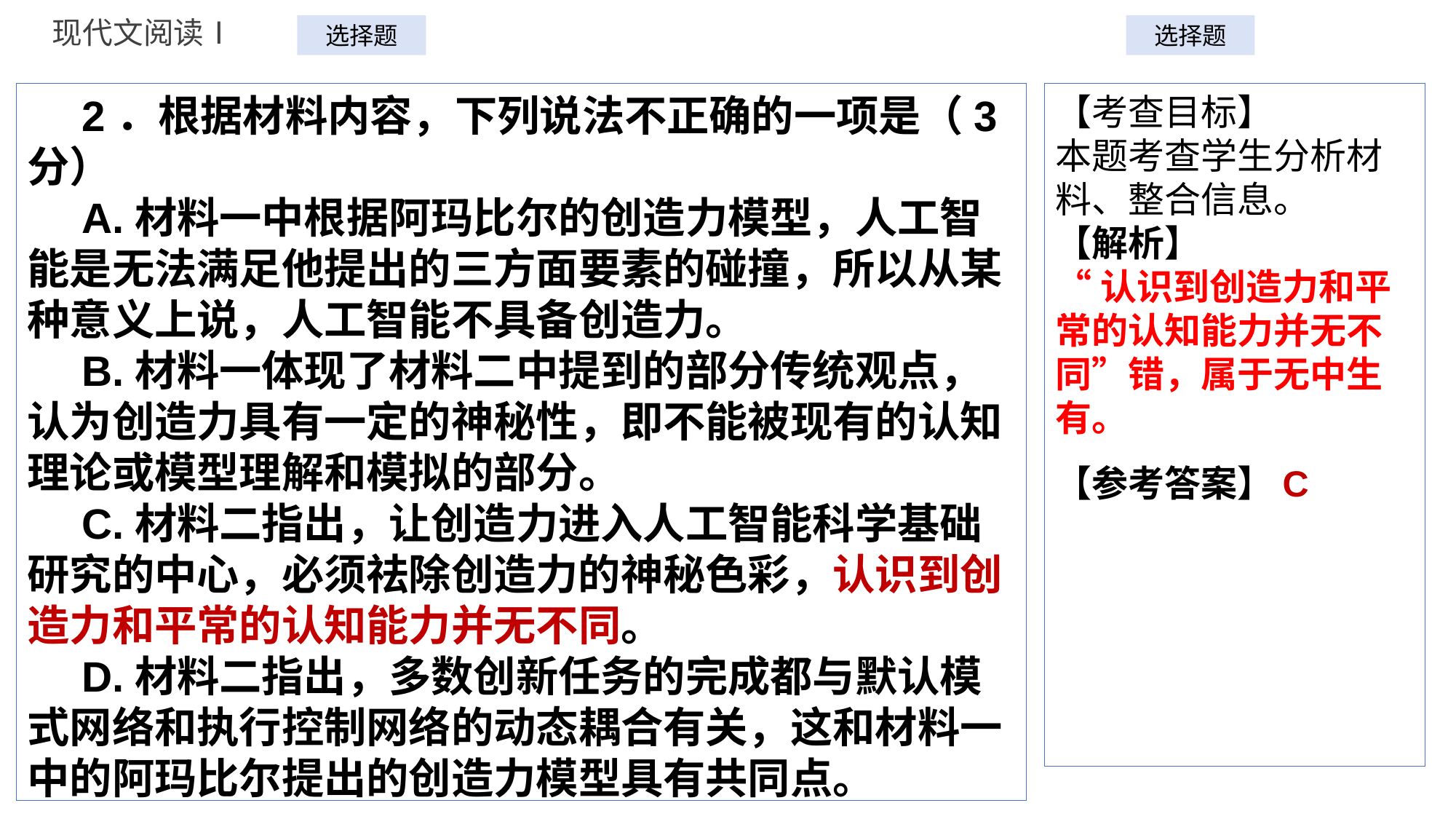

现代文阅读Ⅰ
选择题
选择题
2．根据材料内容，下列说法不正确的一项是（3分）
A.材料一中根据阿玛比尔的创造力模型，人工智能是无法满足他提出的三方面要素的碰撞，所以从某种意义上说，人工智能不具备创造力。
B.材料一体现了材料二中提到的部分传统观点，认为创造力具有一定的神秘性，即不能被现有的认知理论或模型理解和模拟的部分。
C.材料二指出，让创造力进入人工智能科学基础研究的中心，必须祛除创造力的神秘色彩，认识到创造力和平常的认知能力并无不同。
D.材料二指出，多数创新任务的完成都与默认模式网络和执行控制网络的动态耦合有关，这和材料一中的阿玛比尔提出的创造力模型具有共同点。
【考查目标】
本题考查学生分析材料、整合信息。
【解析】
“认识到创造力和平常的认知能力并无不同”错，属于无中生有。
【参考答案】C